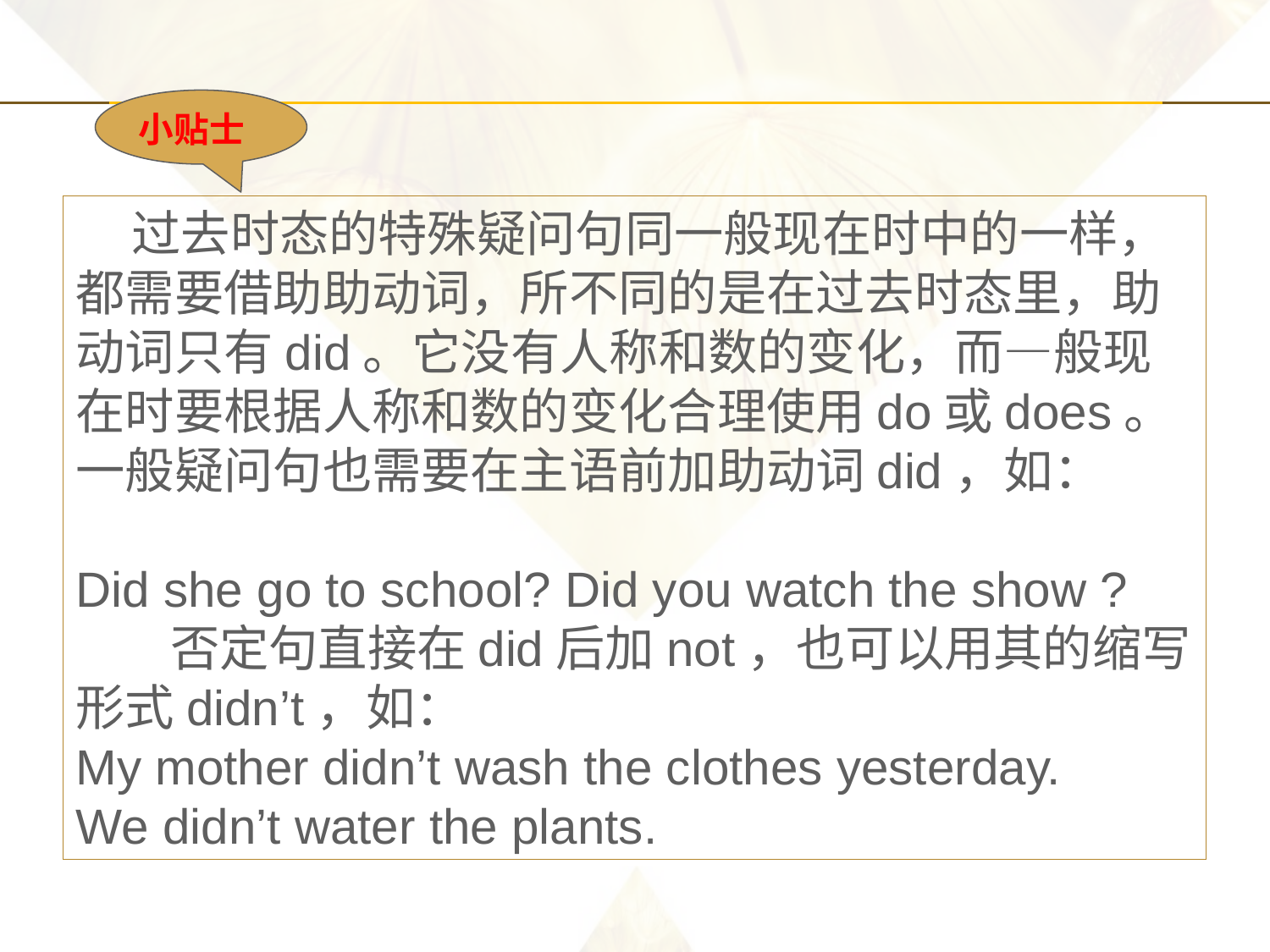

小贴士
    过去时态的特殊疑问句同一般现在时中的一样，都需要借助助动词，所不同的是在过去时态里，助动词只有did。它没有人称和数的变化，而—般现在时要根据人称和数的变化合理使用do或does。一般疑问句也需要在主语前加助动词did，如：
Did she go to school? Did you watch the show ?           否定句直接在did后加not，也可以用其的缩写形式didn’t，如：
My mother didn’t wash the clothes yesterday.
We didn’t water the plants.